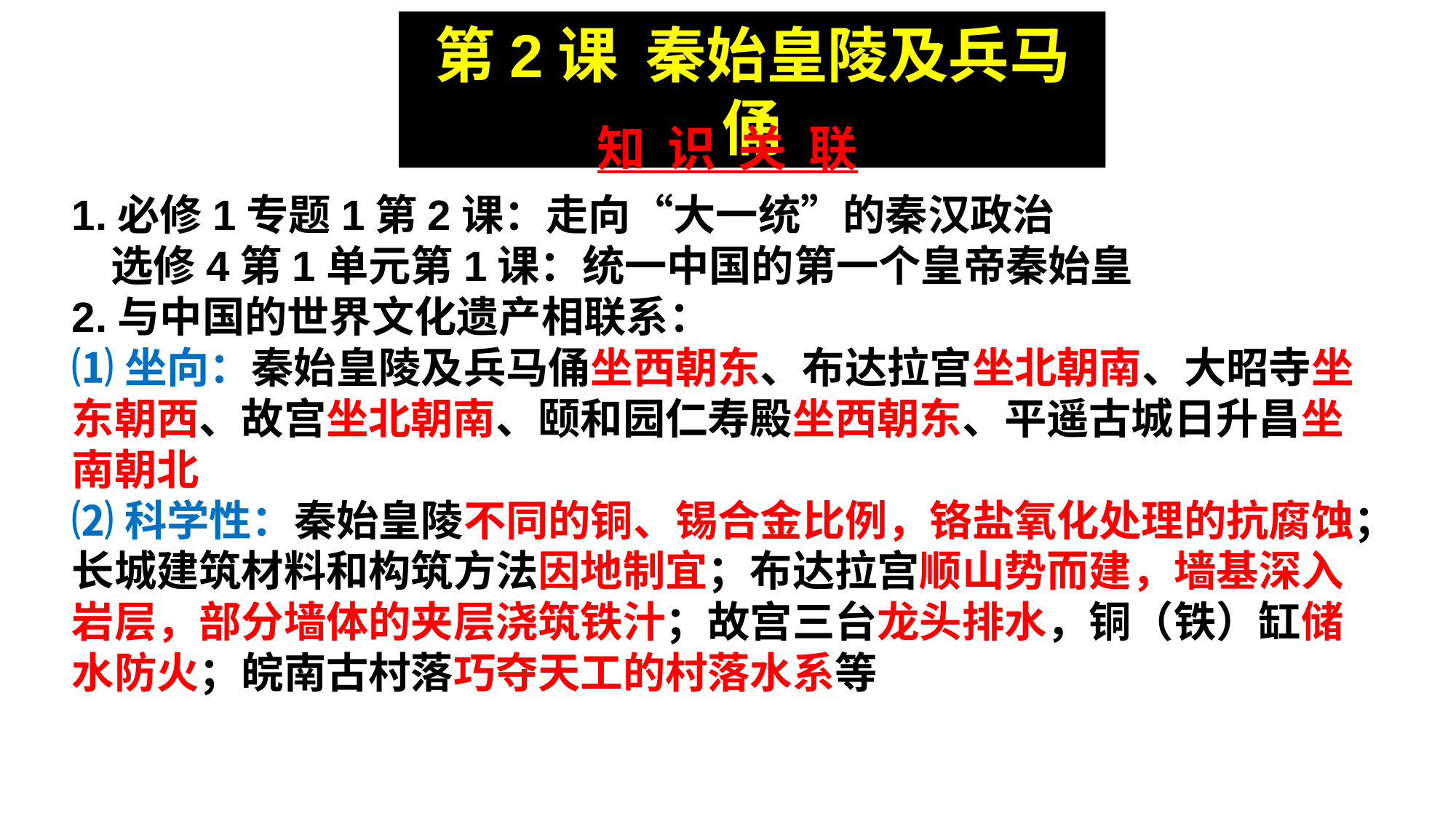

第2课  秦始皇陵及兵马俑
知  识  关  联
1.必修1专题1第2课：走向“大一统”的秦汉政治
   选修4第1单元第1课：统一中国的第一个皇帝秦始皇
2.与中国的世界文化遗产相联系：
⑴坐向：秦始皇陵及兵马俑坐西朝东、布达拉宫坐北朝南、大昭寺坐东朝西、故宫坐北朝南、颐和园仁寿殿坐西朝东、平遥古城日升昌坐南朝北
⑵科学性：秦始皇陵不同的铜、锡合金比例，铬盐氧化处理的抗腐蚀；长城建筑材料和构筑方法因地制宜；布达拉宫顺山势而建，墙基深入岩层，部分墙体的夹层浇筑铁汁；故宫三台龙头排水，铜（铁）缸储水防火；皖南古村落巧夺天工的村落水系等